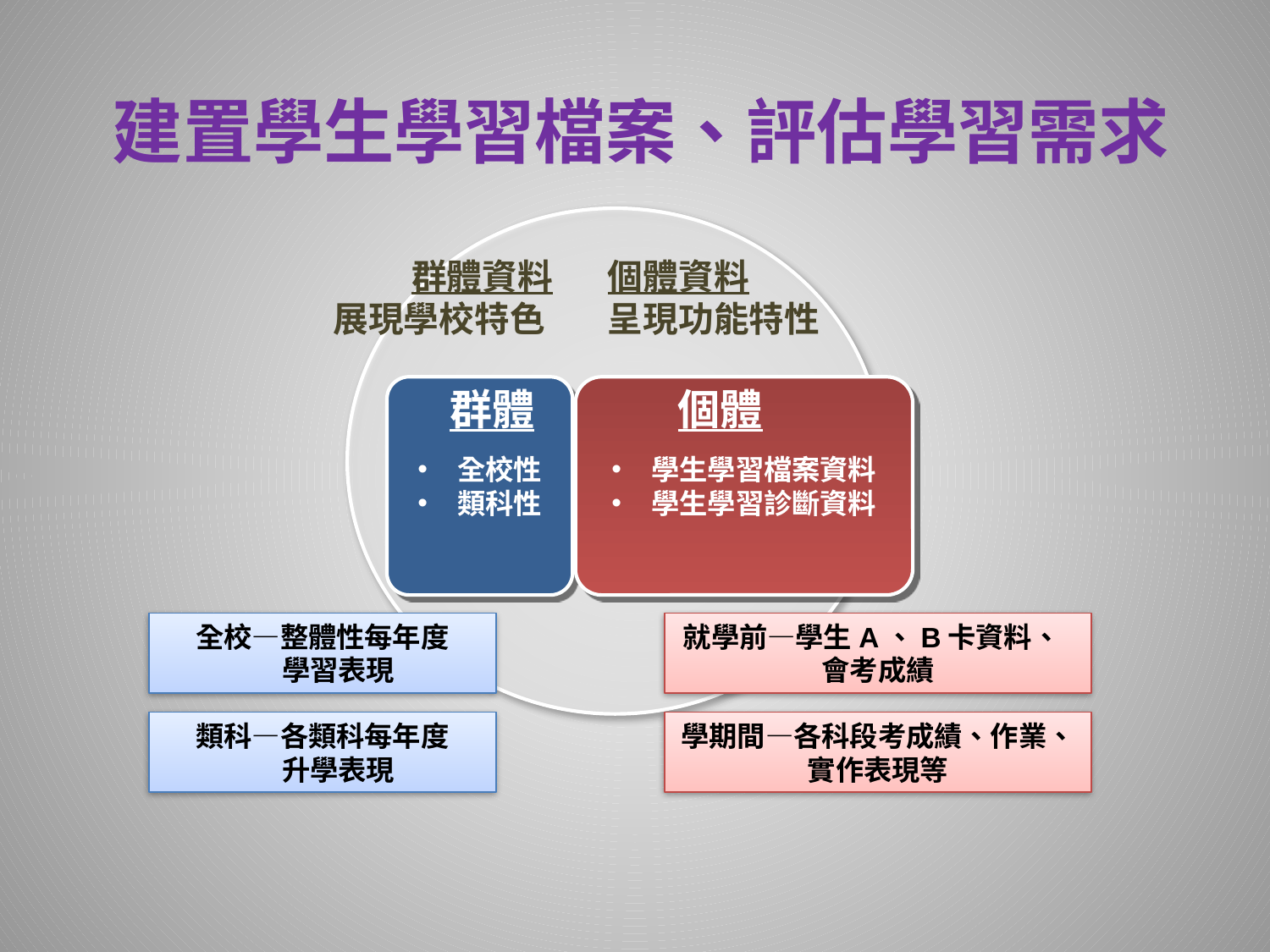

# 建置學生學習檔案、評估學習需求

群體資料
展現學校特色
個體資料
呈現功能特性
全校性
類科性
群體
學生學習檔案資料
學生學習診斷資料
個體
全校—整體性每年度
     學習表現
就學前—學生A、B卡資料、
會考成績
類科—各類科每年度
     升學表現
學期間—各科段考成績、作業、
實作表現等